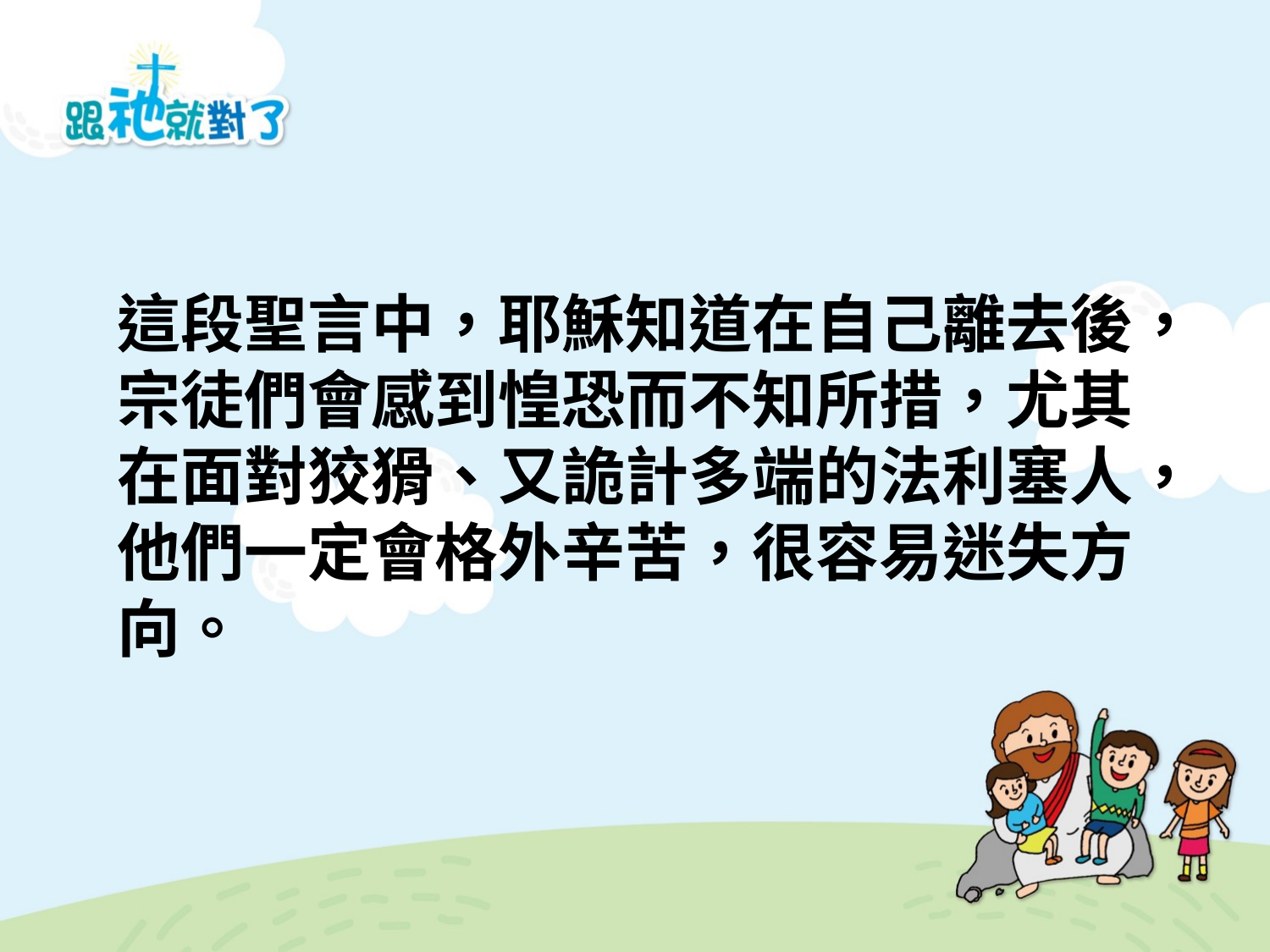

這段聖言中，耶穌知道在自己離去後，宗徒們會感到惶恐而不知所措，尤其在面對狡猾、又詭計多端的法利塞人，他們一定會格外辛苦，很容易迷失方向。